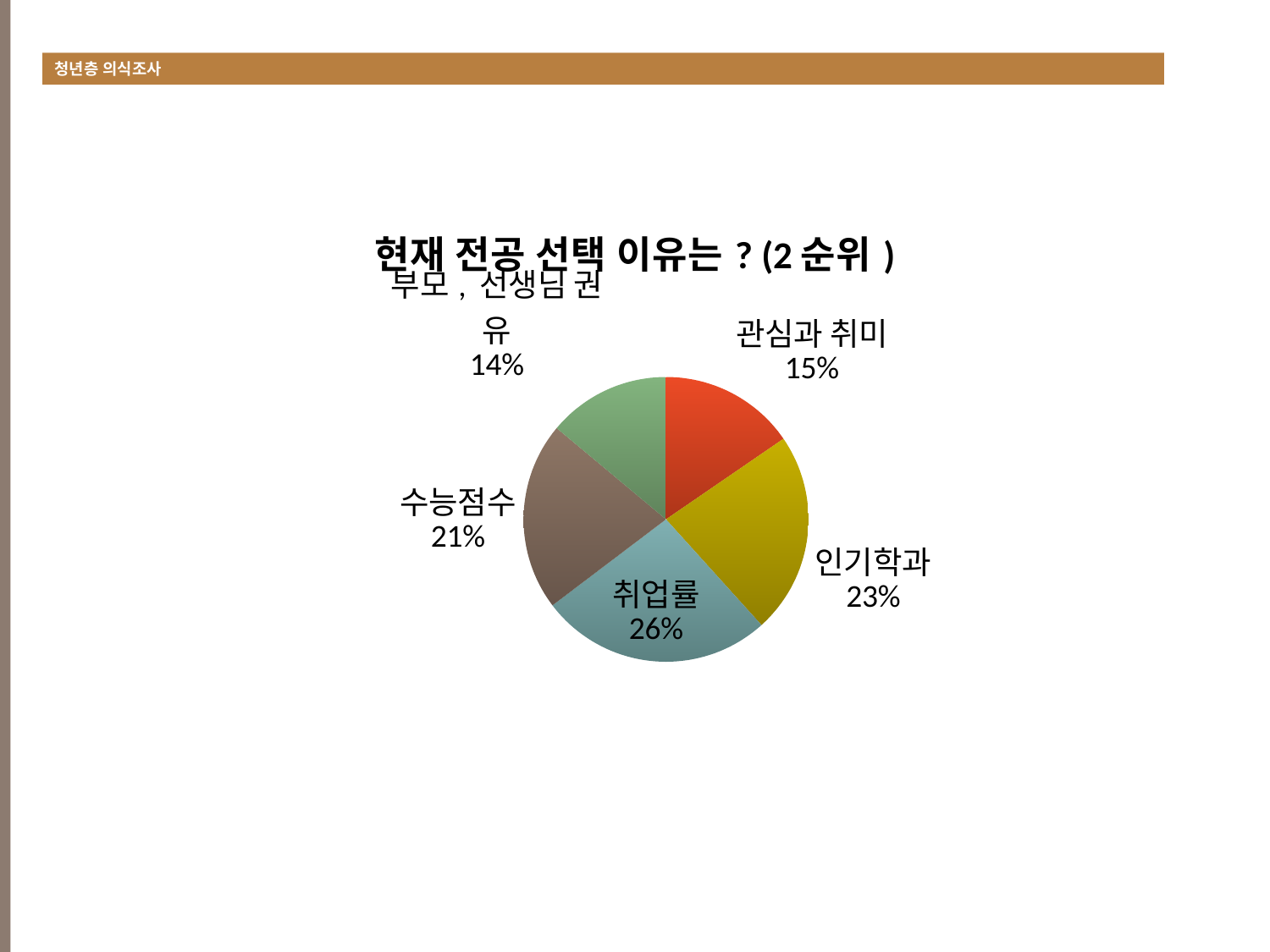

청년층 의식조사

#

### Chart:

| Category | 현재 전공 선택 이유는? (2순위) |
|---|---|
| 관심과 취미 | 31.0 |
| 인기학과 | 46.0 |
| 취업률 | 53.0 |
| 수능점수 | 43.0 |
| 부모, 선생님 권유 | 28.0 |